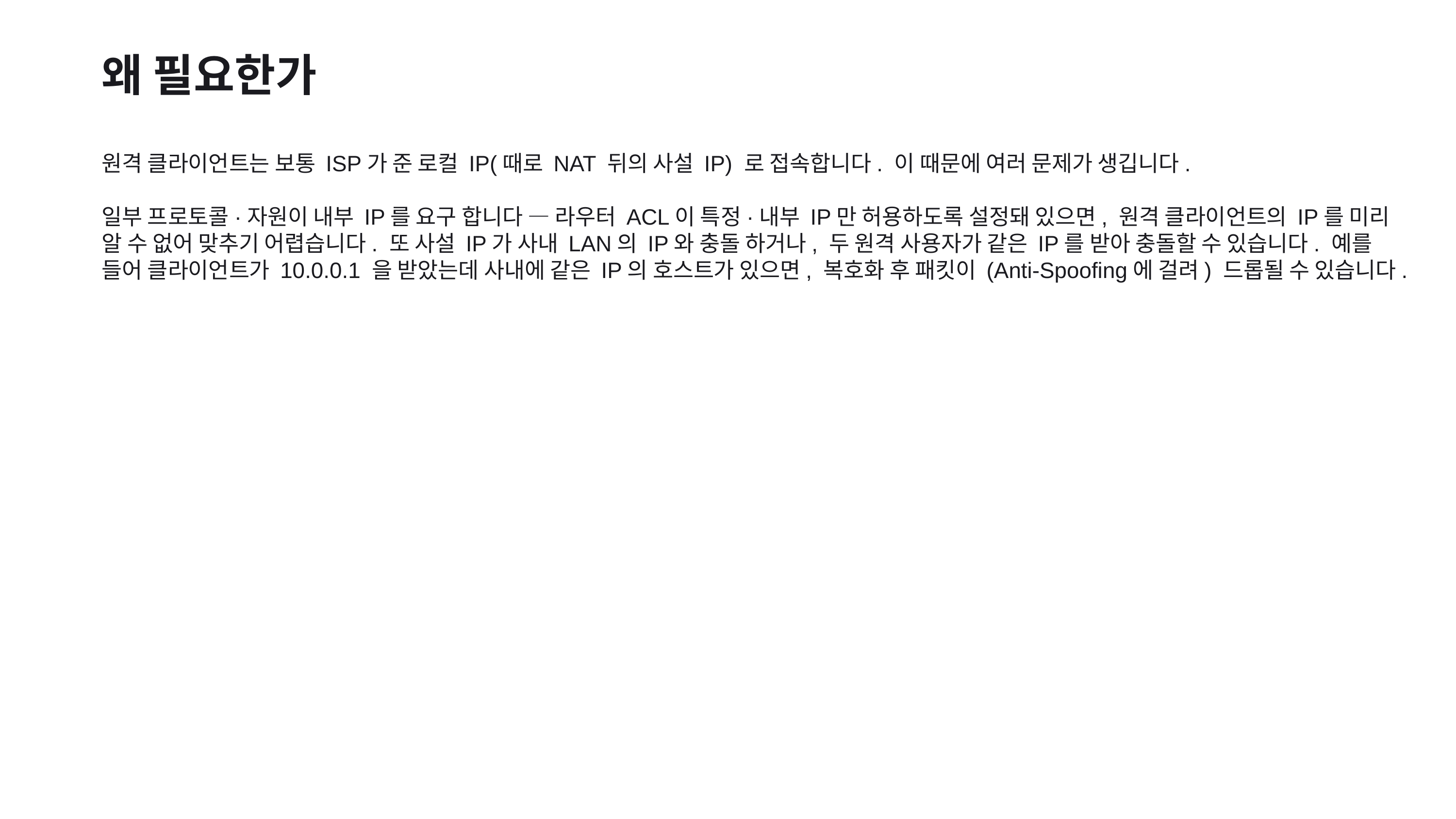

왜 필요한가
원격 클라이언트는 보통 ISP가 준 로컬 IP(때로 NAT 뒤의 사설 IP) 로 접속합니다. 이 때문에 여러 문제가 생깁니다.

일부 프로토콜·자원이 내부 IP를 요구 합니다 — 라우터 ACL이 특정·내부 IP만 허용하도록 설정돼 있으면, 원격 클라이언트의 IP를 미리 알 수 없어 맞추기 어렵습니다. 또 사설 IP가 사내 LAN의 IP와 충돌 하거나, 두 원격 사용자가 같은 IP를 받아 충돌할 수 있습니다. 예를 들어 클라이언트가 10.0.0.1 을 받았는데 사내에 같은 IP의 호스트가 있으면, 복호화 후 패킷이 (Anti-Spoofing에 걸려) 드롭될 수 있습니다.